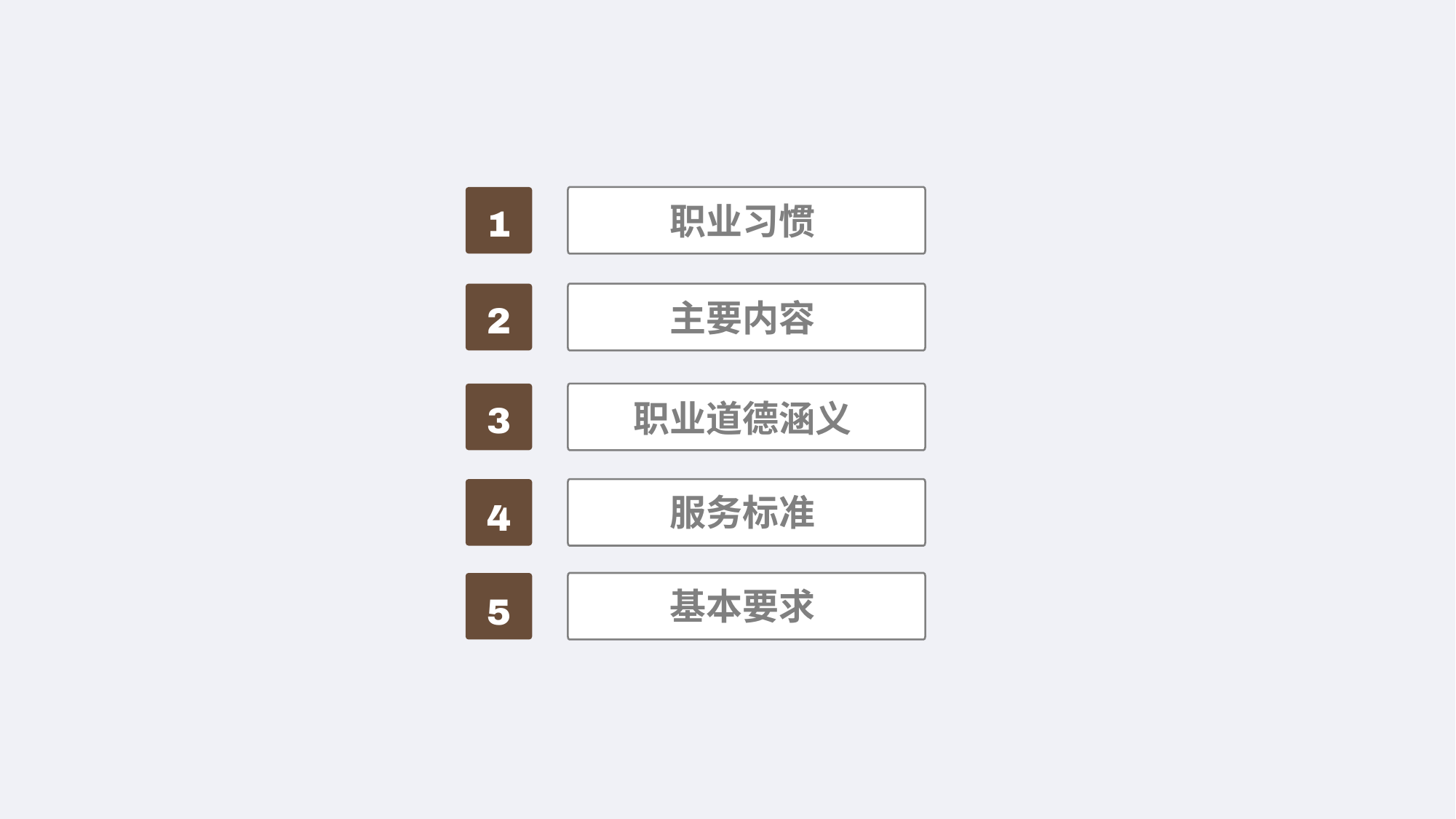

1

职业习惯

2

主要内容

3

职业道德涵义

4

服务标准

5

基本要求